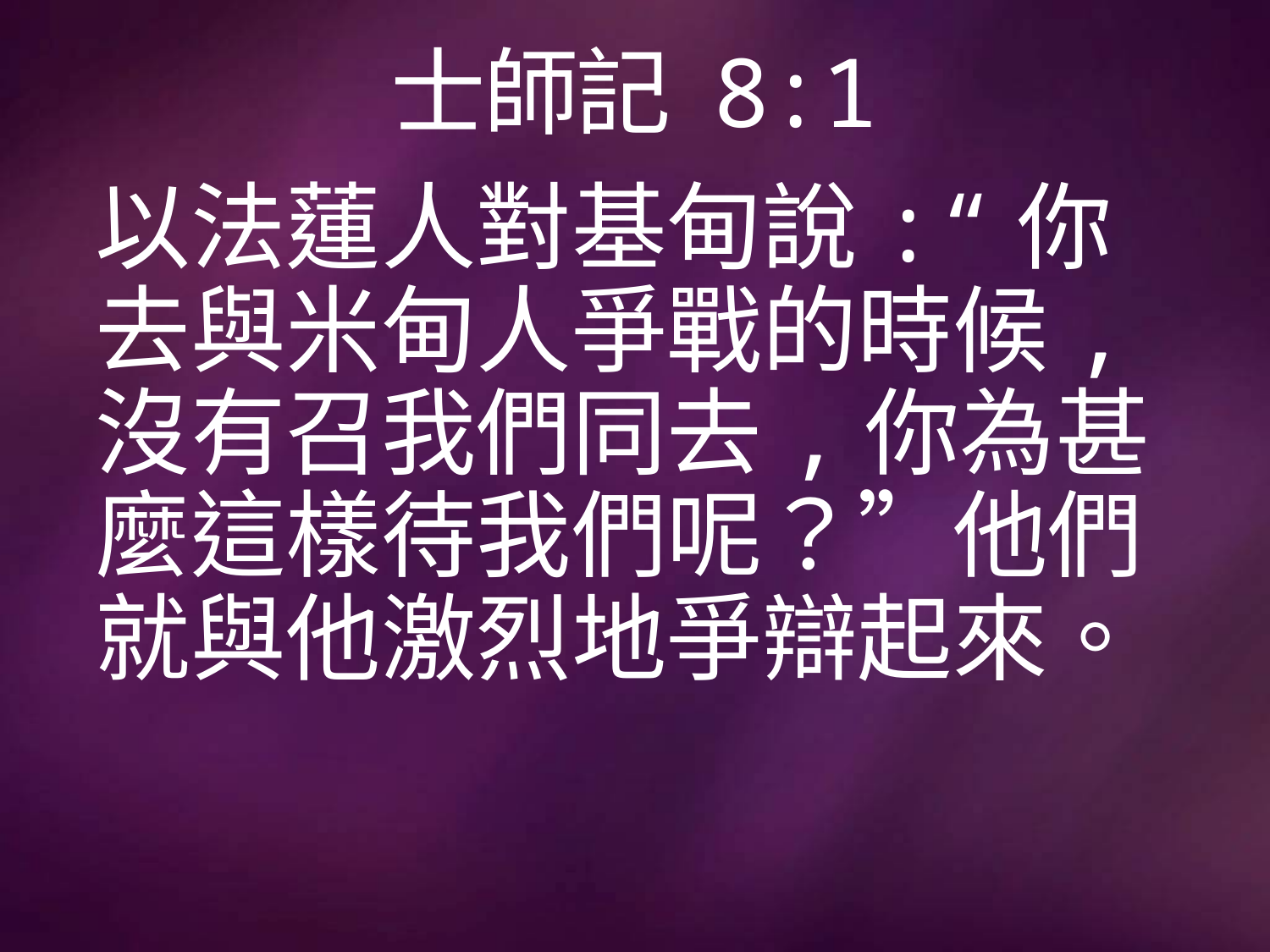

# 士師記 8:1
以法蓮人對基甸說:“你去與米甸人爭戰的時候,沒有召我們同去,你為甚麼這樣待我們呢？”他們就與他激烈地爭辯起來。